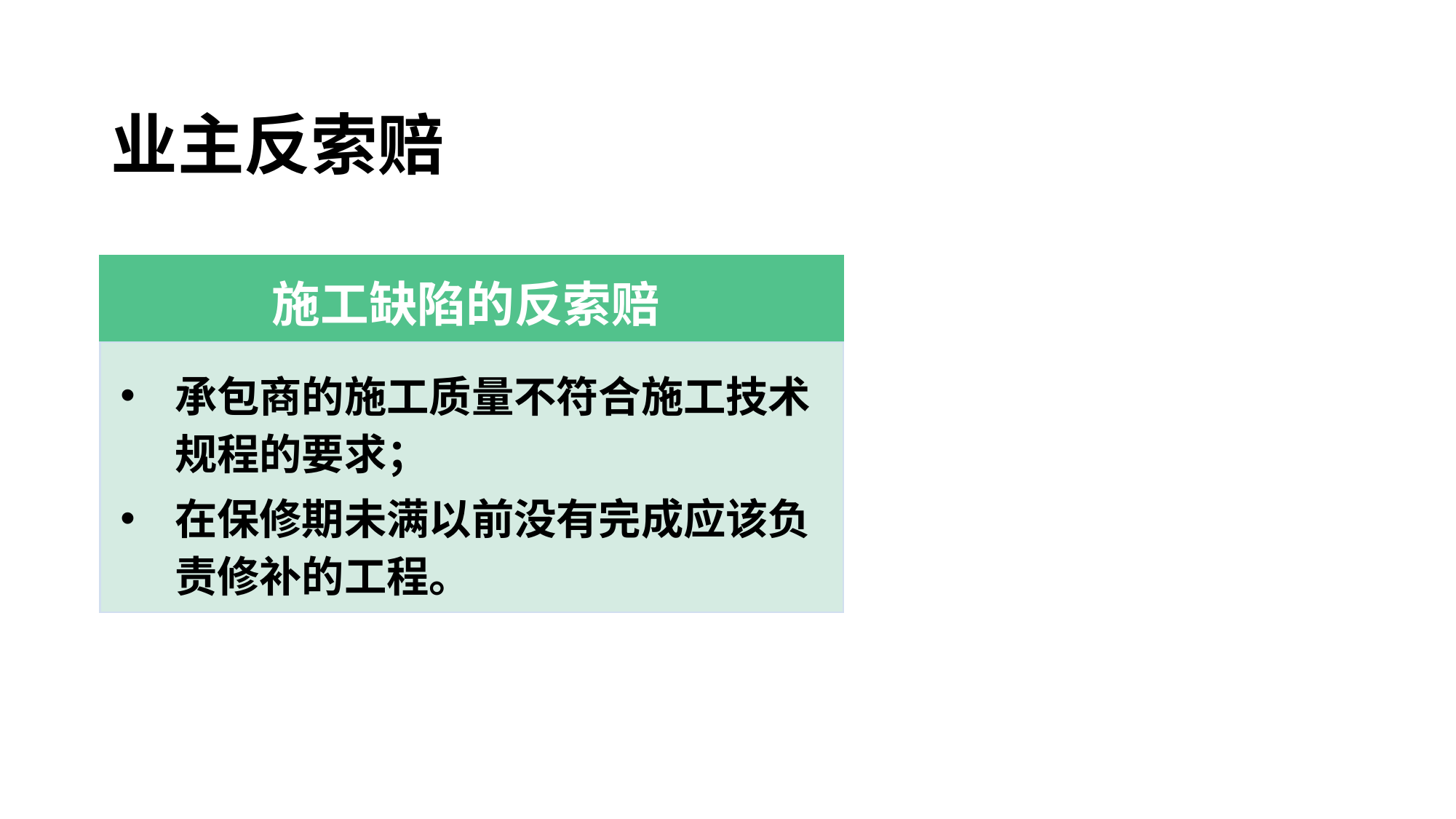

# 业主反索赔
施工缺陷的反索赔
承包商的施工质量不符合施工技术规程的要求；
在保修期未满以前没有完成应该负责修补的工程。